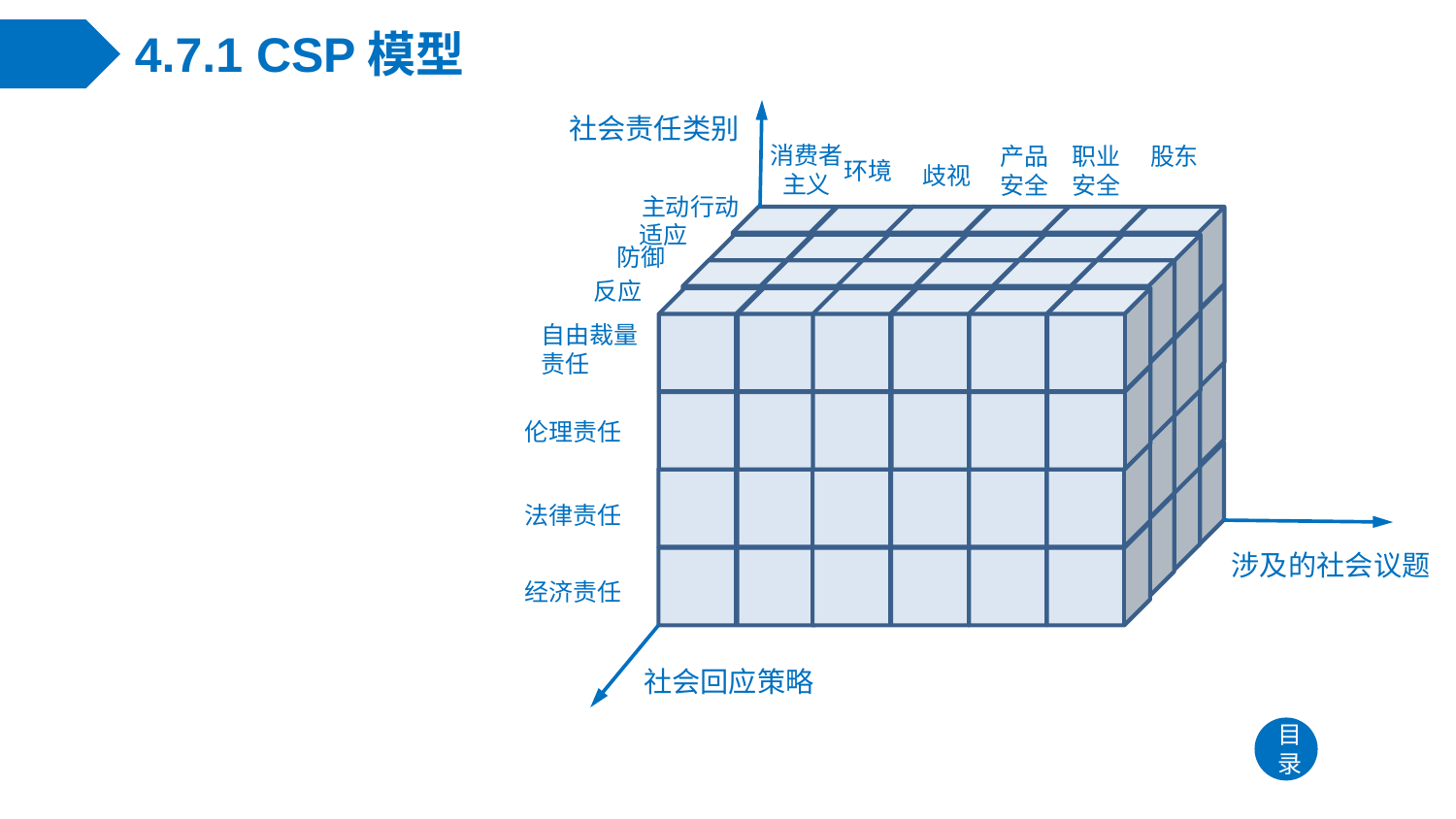

# 4.7.1 CSP模型
社会责任类别
消费者
主义
产品
安全
职业
安全
股东
环境
歧视
主动行动

适应

防御

反应

自由裁量责任

伦理责任

法律责任

涉及的社会议题
经济责任
社会回应策略
目录